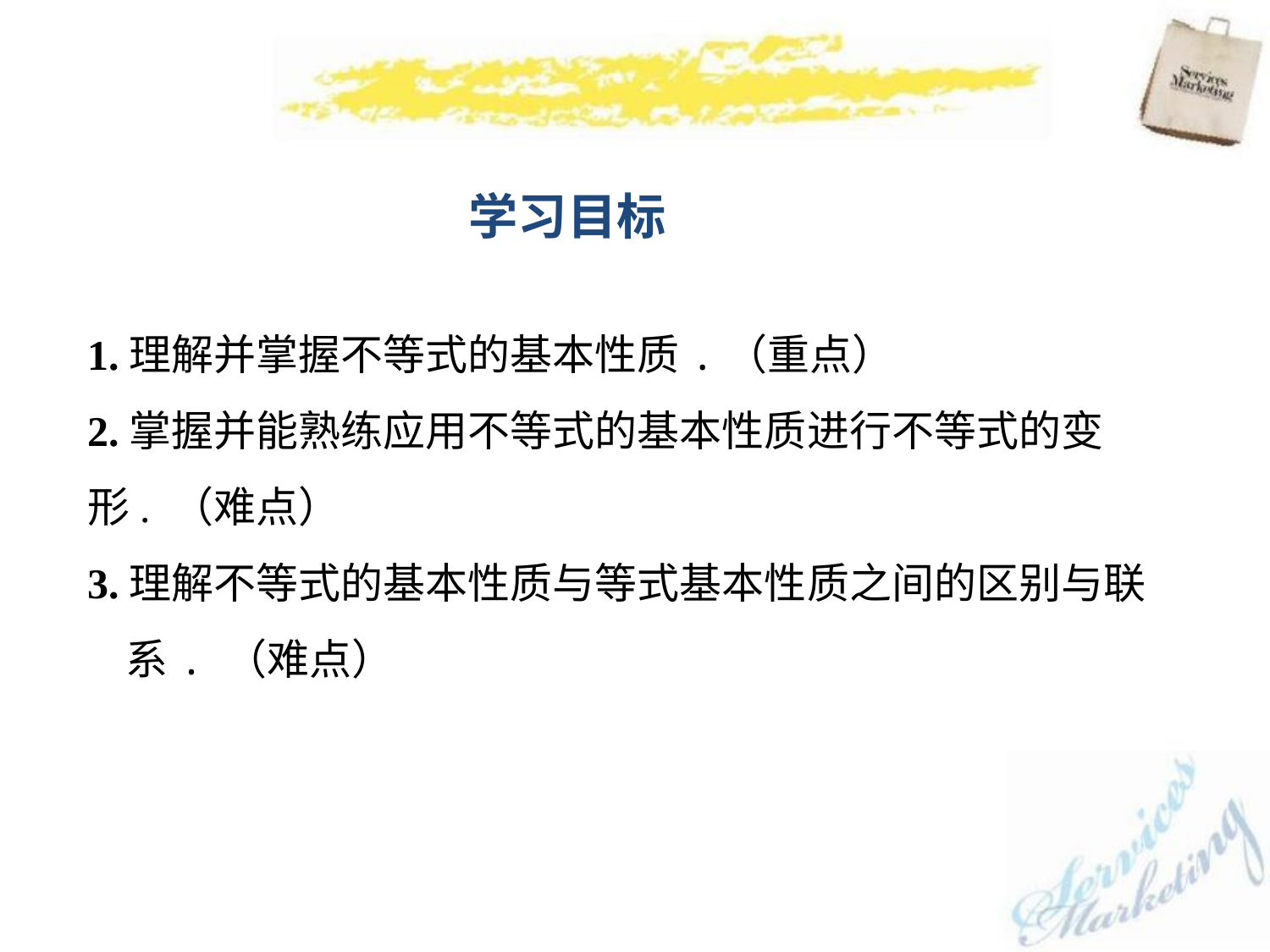

学习目标
1.理解并掌握不等式的基本性质.（重点）
2.掌握并能熟练应用不等式的基本性质进行不等式的变形. （难点）
3.理解不等式的基本性质与等式基本性质之间的区别与联
   系. （难点）